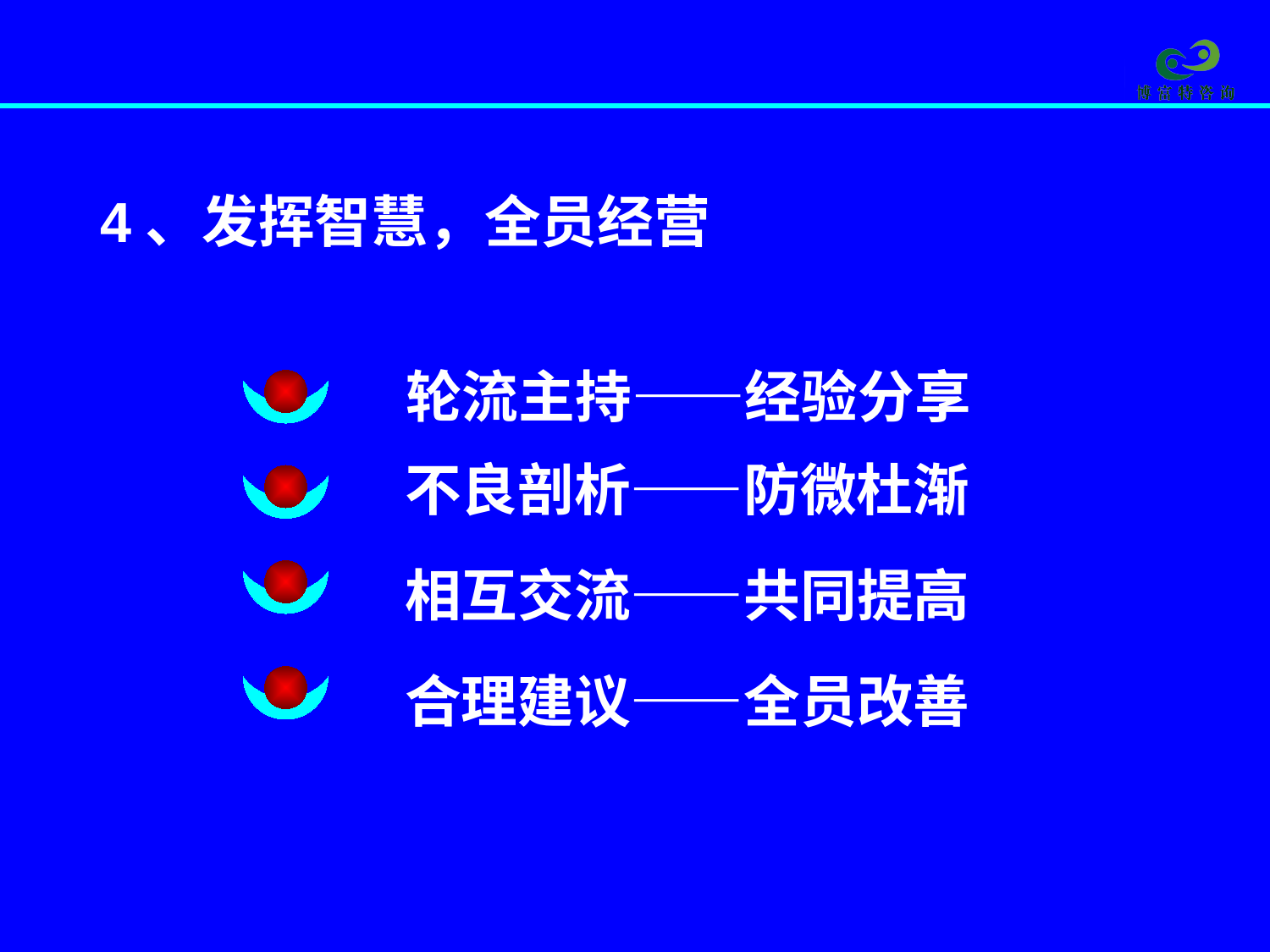

4、发挥智慧，全员经营
轮流主持——经验分享

不良剖析——防微杜渐

相互交流——共同提高

合理建议——全员改善

#